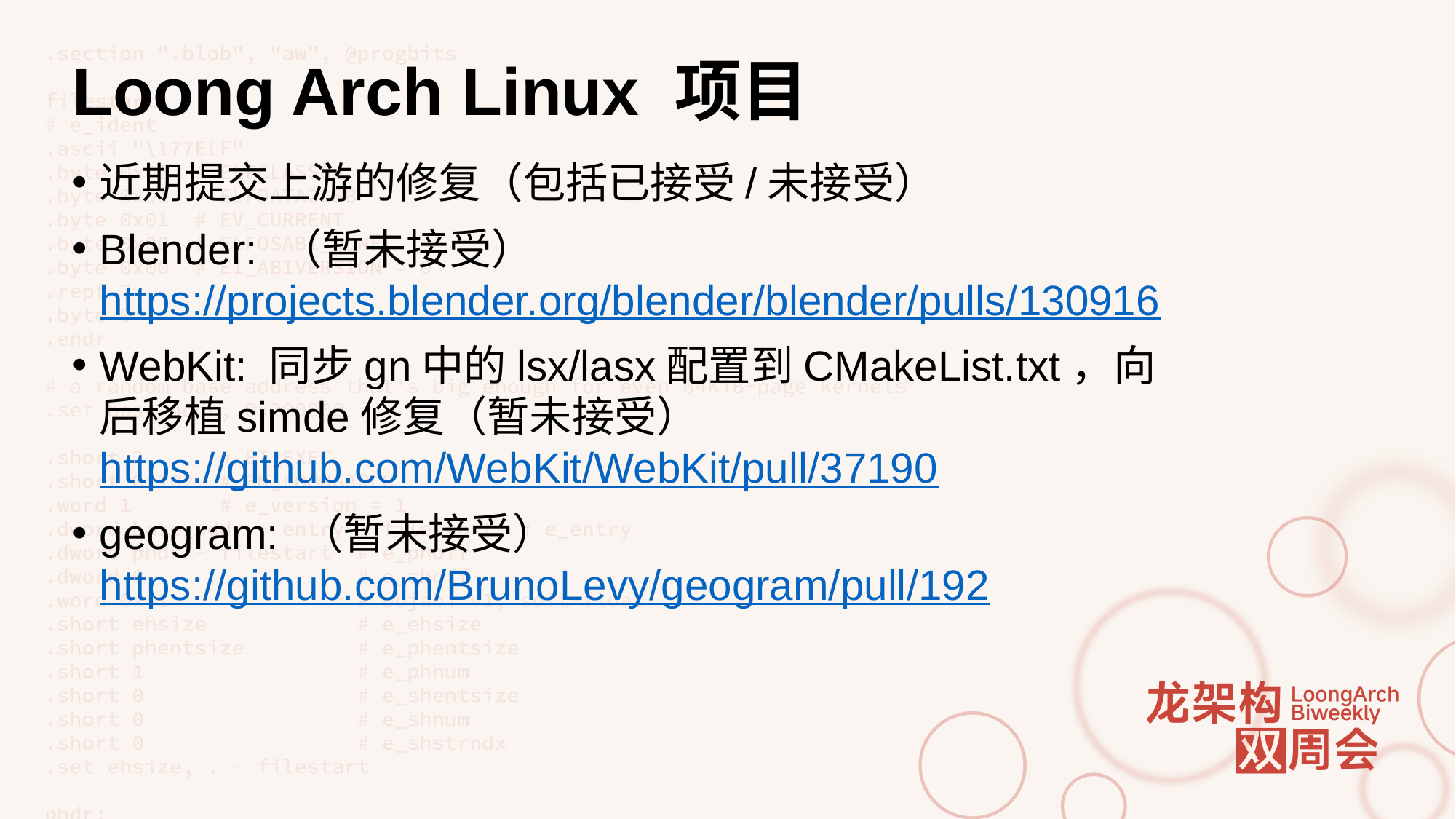

# Loong Arch Linux 项目
近期提交上游的修复（包括已接受/未接受）
Blender: （暂未接受） https://projects.blender.org/blender/blender/pulls/130916
WebKit: 同步gn中的lsx/lasx配置到CMakeList.txt，向后移植simde修复（暂未接受） https://github.com/WebKit/WebKit/pull/37190
geogram: （暂未接受） https://github.com/BrunoLevy/geogram/pull/192